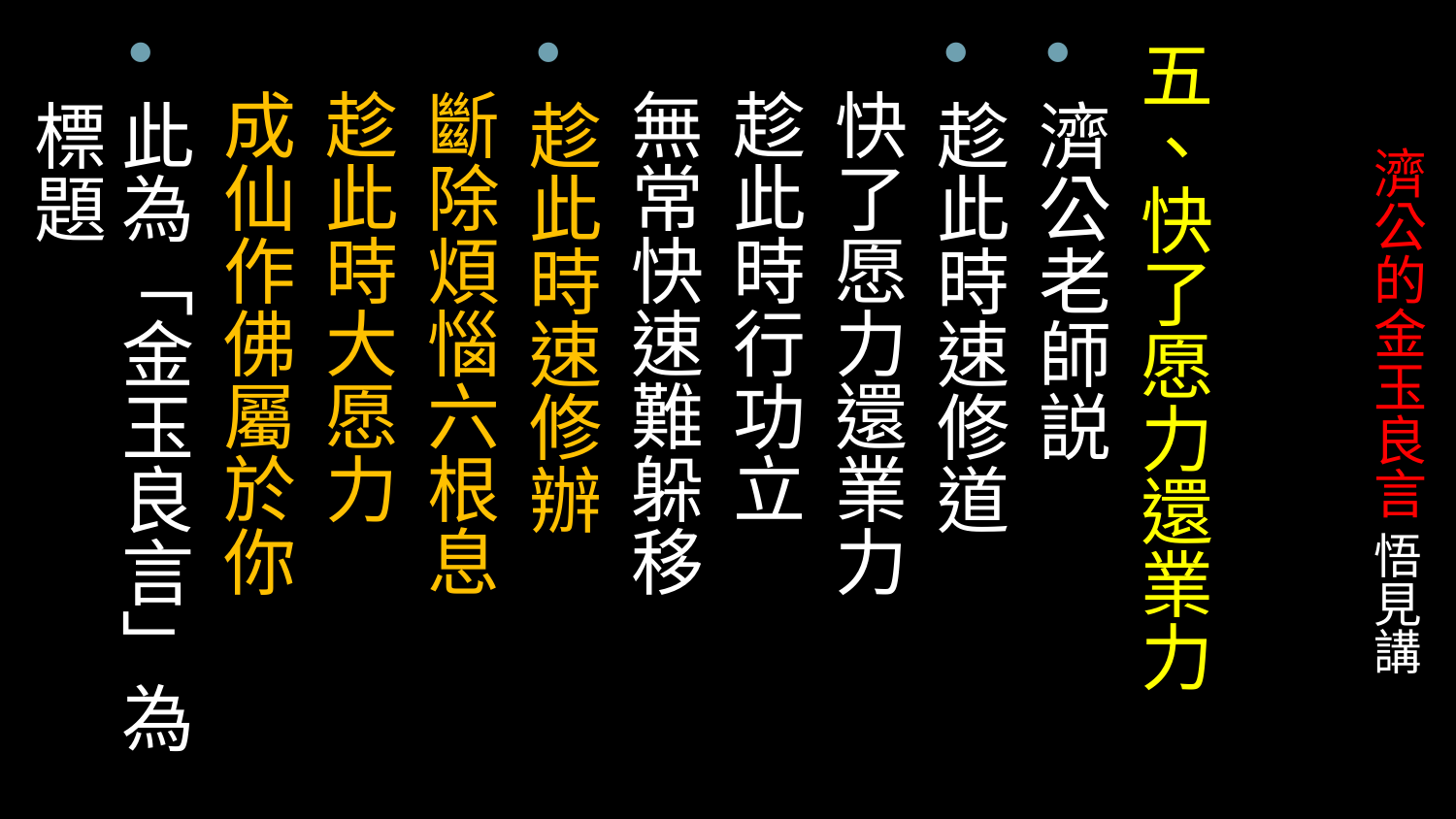

五、快了愿力還業力
濟公老師説
趁此時速修道
  快了愿力還業力
  趁此時行功立
  無常快速難躲移
趁此時速修辦
  斷除煩惱六根息
  趁此時大愿力
  成仙作佛屬於你
此為「金玉良言」為標題
# 濟公的金玉良言 悟見講